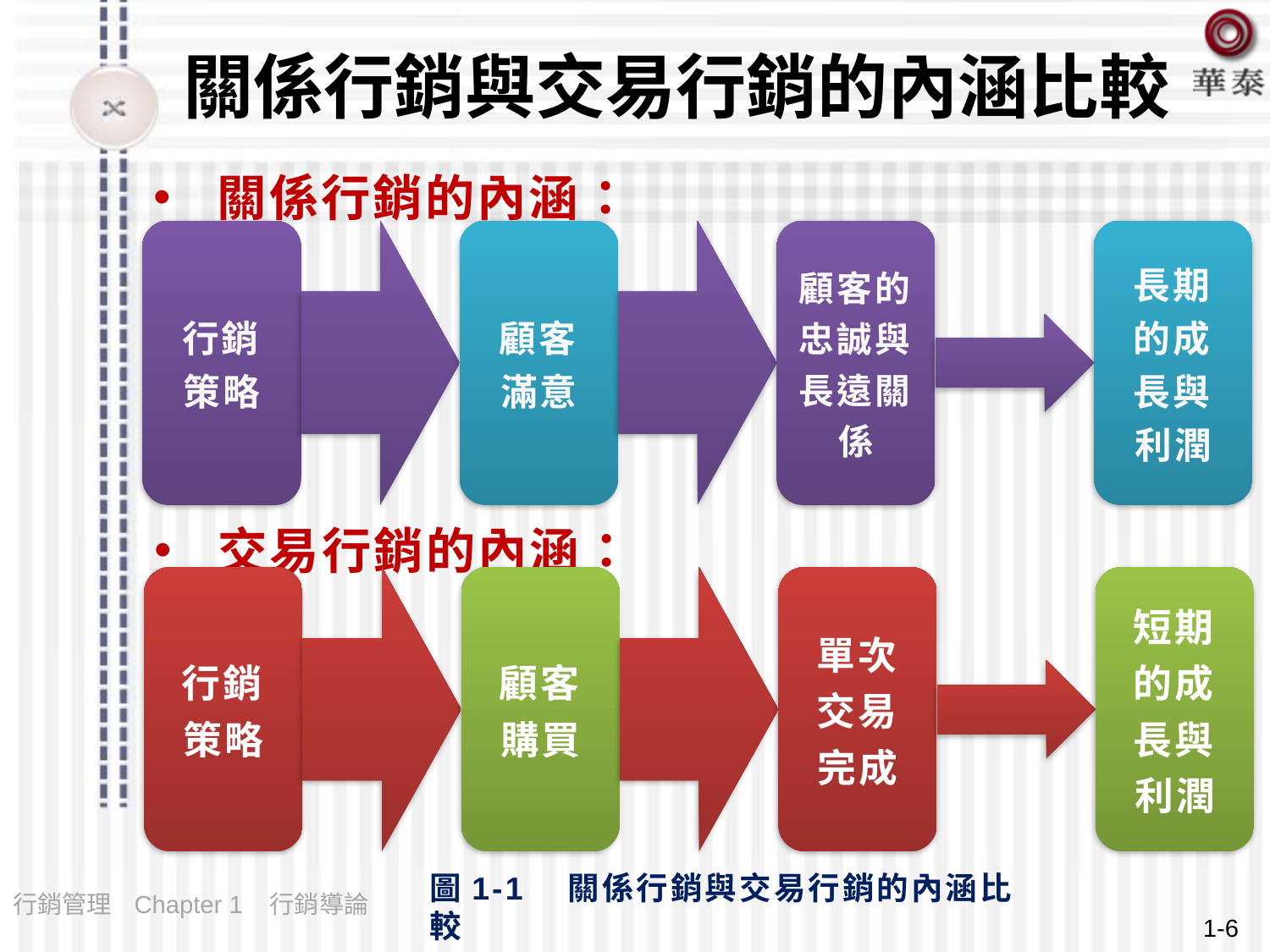

# 關係行銷與交易行銷的內涵比較
關係行銷的內涵：

行銷策略
顧客滿意
顧客的忠誠與長遠關係
長期的成長與利潤
交易行銷的內涵：

行銷策略
顧客購買
單次交易完成
短期的成長與利潤
圖1-1   關係行銷與交易行銷的內涵比較

行銷管理   Chapter 1   行銷導論
1-6